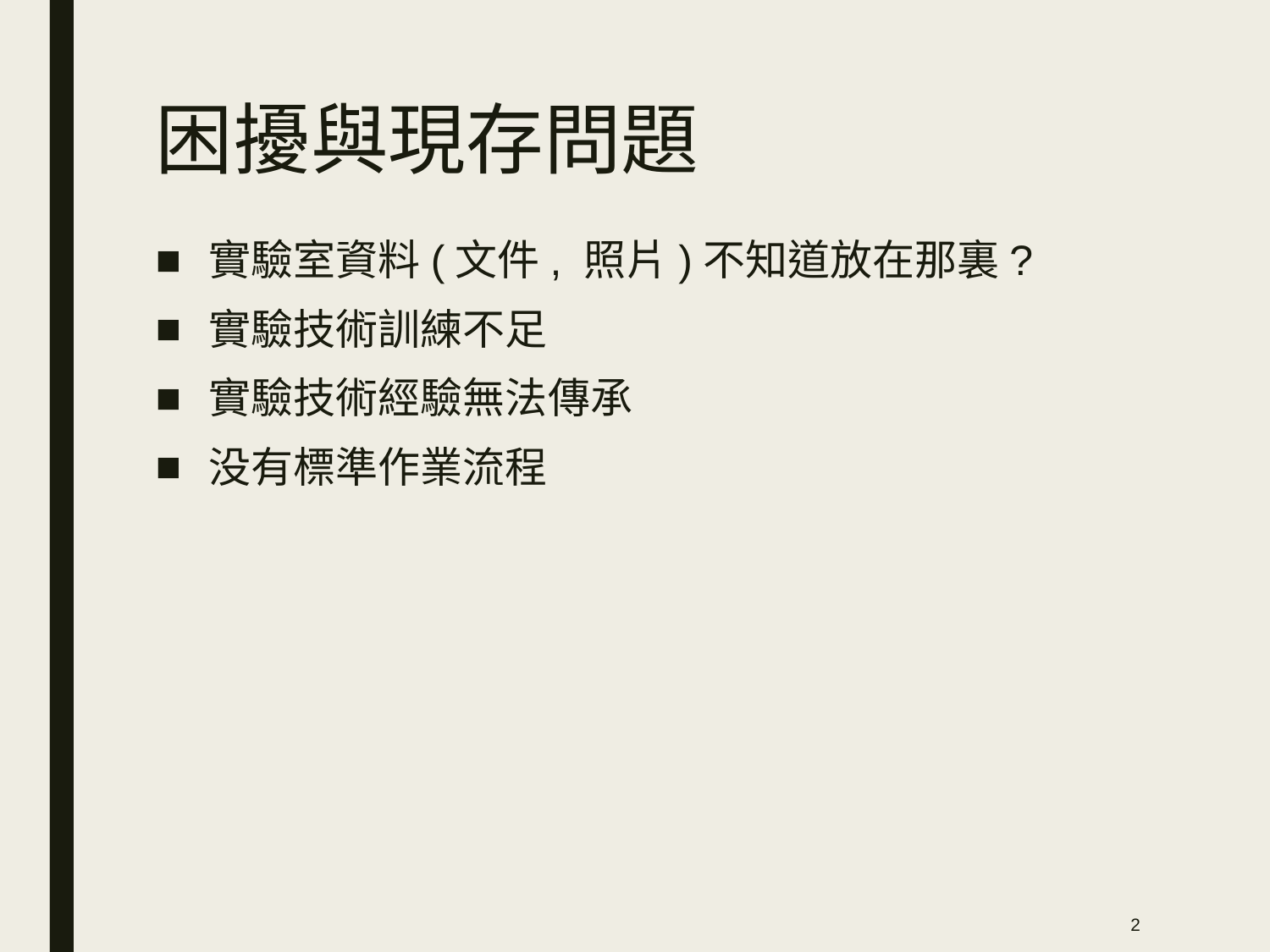

# 困擾與現存問題
實驗室資料(文件, 照片)不知道放在那裏?
實驗技術訓練不足
實驗技術經驗無法傳承
没有標準作業流程

2